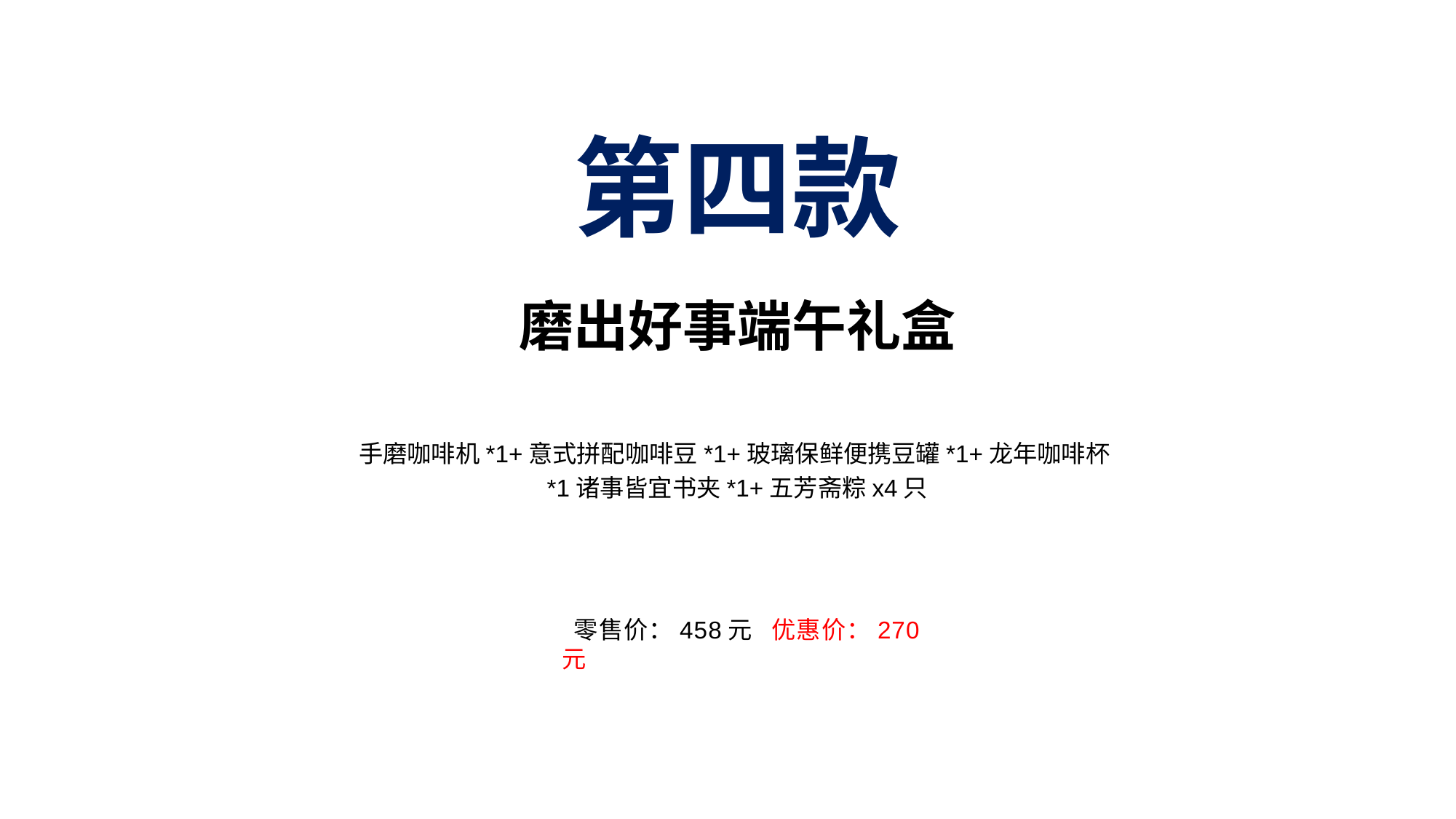

第四款
磨出好事端午礼盒
手磨咖啡机*1+意式拼配咖啡豆*1+玻璃保鲜便携豆罐*1+龙年咖啡杯*1诸事皆宜书夹*1+五芳斋粽x4只
 零售价：458元   优惠价：270元